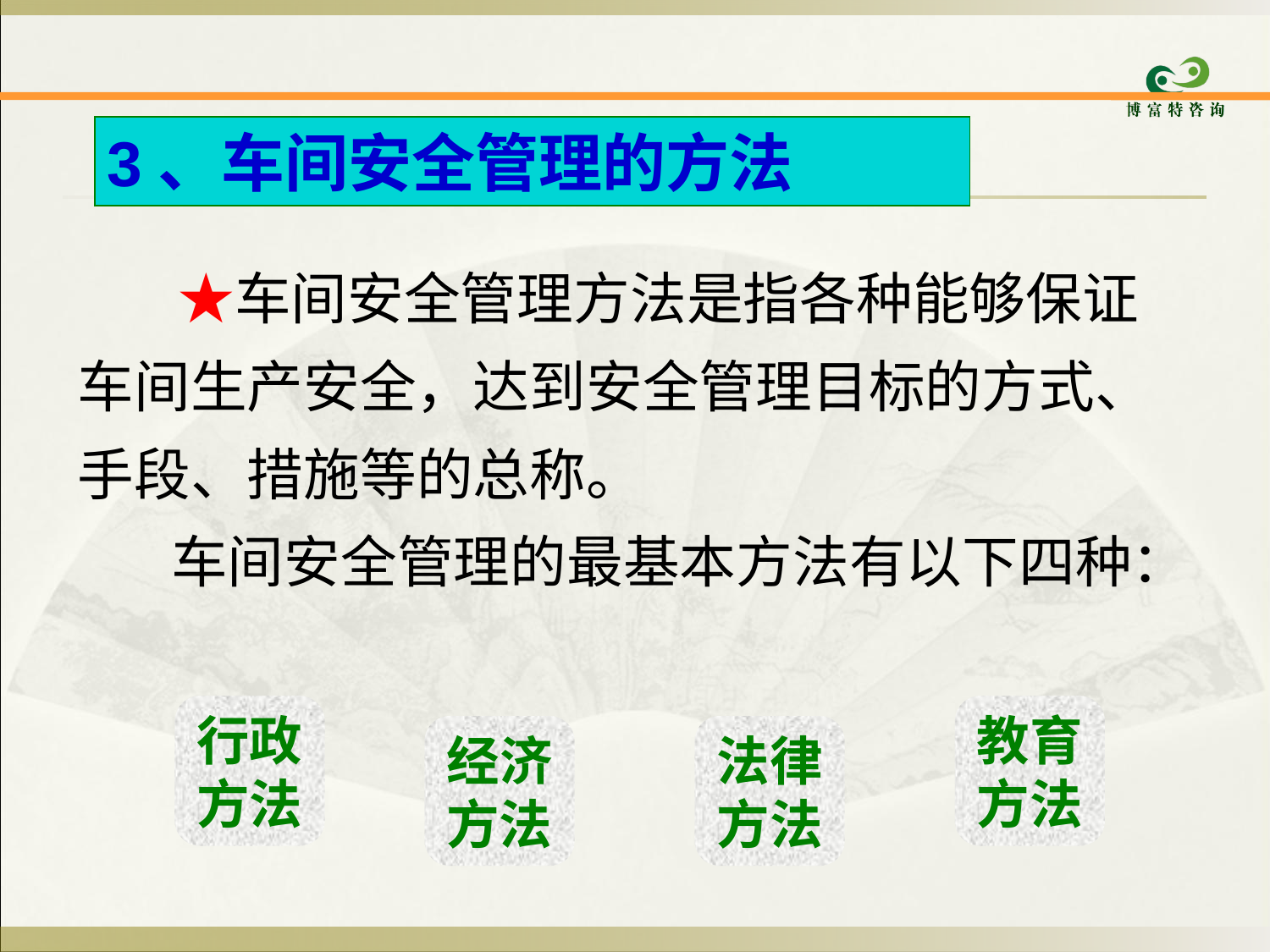

3、车间安全管理的方法
　　★车间安全管理方法是指各种能够保证车间生产安全，达到安全管理目标的方式、手段、措施等的总称。
　车间安全管理的最基本方法有以下四种：
行政
方法
教育
方法
经济
方法
法律
方法
44